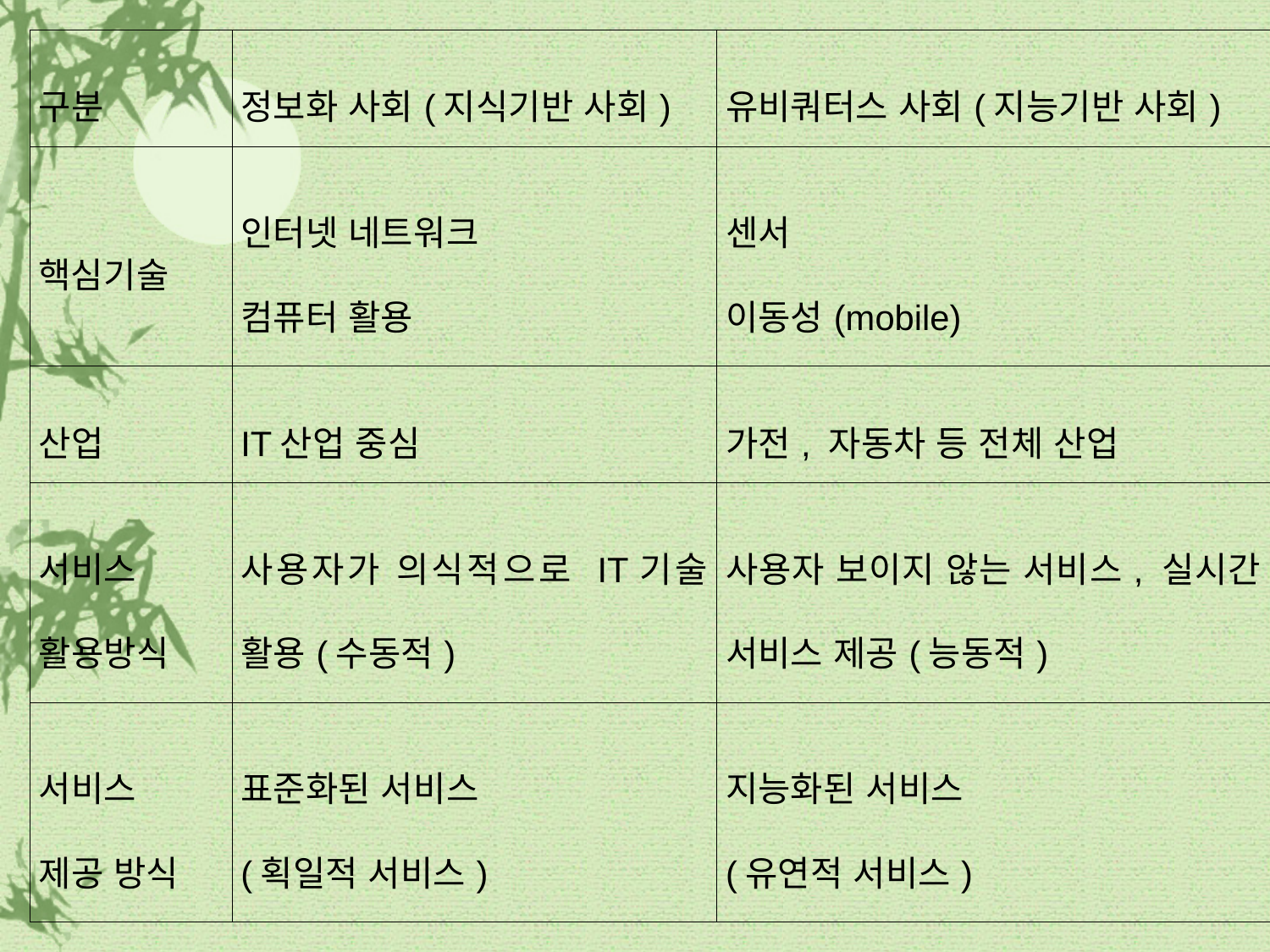

| 구분 | 정보화 사회(지식기반 사회) | 유비쿼터스 사회(지능기반 사회) |
| --- | --- | --- |
| 핵심기술 | 인터넷 네트워크 컴퓨터 활용 | 센서 이동성(mobile) |
| 산업 | IT산업 중심 | 가전, 자동차 등 전체 산업 |
| 서비스 활용방식 | 사용자가 의식적으로 IT기술 활용(수동적) | 사용자 보이지 않는 서비스, 실시간 서비스 제공(능동적) |
| 서비스 제공 방식 | 표준화된 서비스 (획일적 서비스) | 지능화된 서비스 (유연적 서비스) |